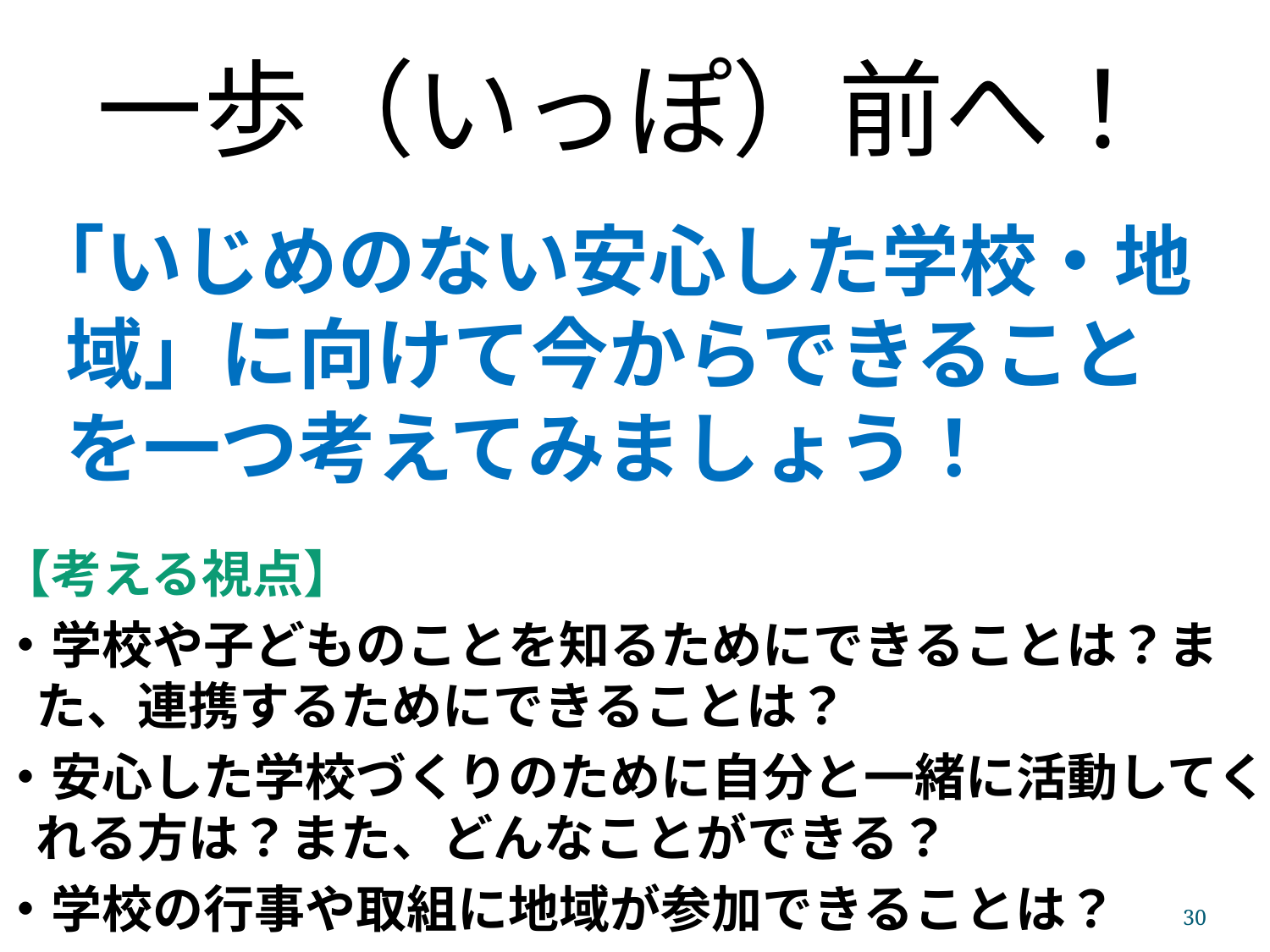

一歩（いっぽ）前へ！
「いじめのない安心した学校・地域」に向けて今からできることを一つ考えてみましょう！

【考える視点】
・学校や子どものことを知るためにできることは？また、連携するためにできることは？
・安心した学校づくりのために自分と一緒に活動してくれる方は？また、どんなことができる？
・学校の行事や取組に地域が参加できることは？
30